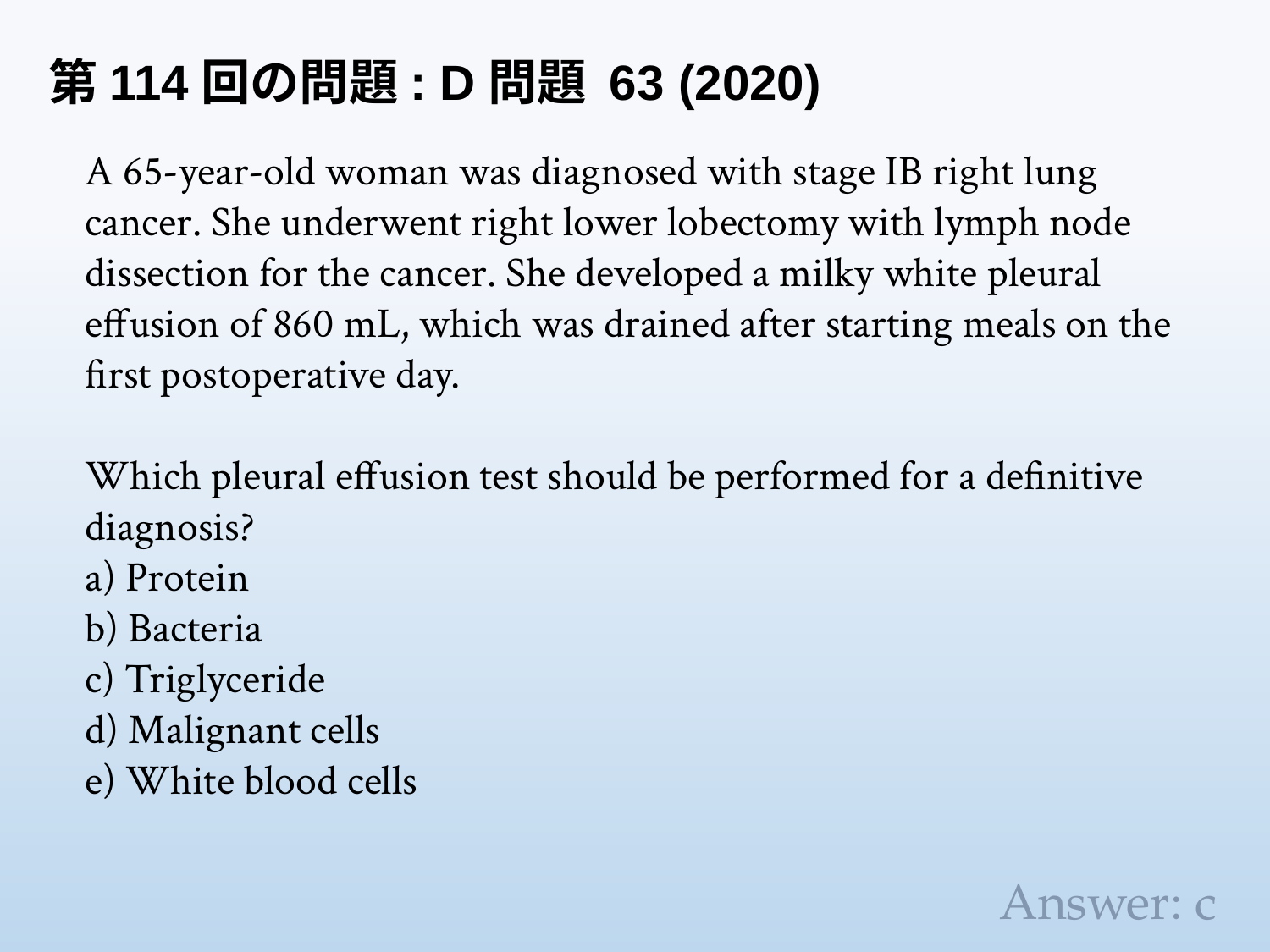

第114回の問題: D問題 63 (2020)
A 65-year-old woman was diagnosed with stage IB right lung cancer. She underwent right lower lobectomy with lymph node dissection for the cancer. She developed a milky white pleural effusion of 860 mL, which was drained after starting meals on the first postoperative day.

Which pleural effusion test should be performed for a definitive diagnosis?
a) Protein
b) Bacteria
c) Triglyceride
d) Malignant cells
e) White blood cells
Answer: c